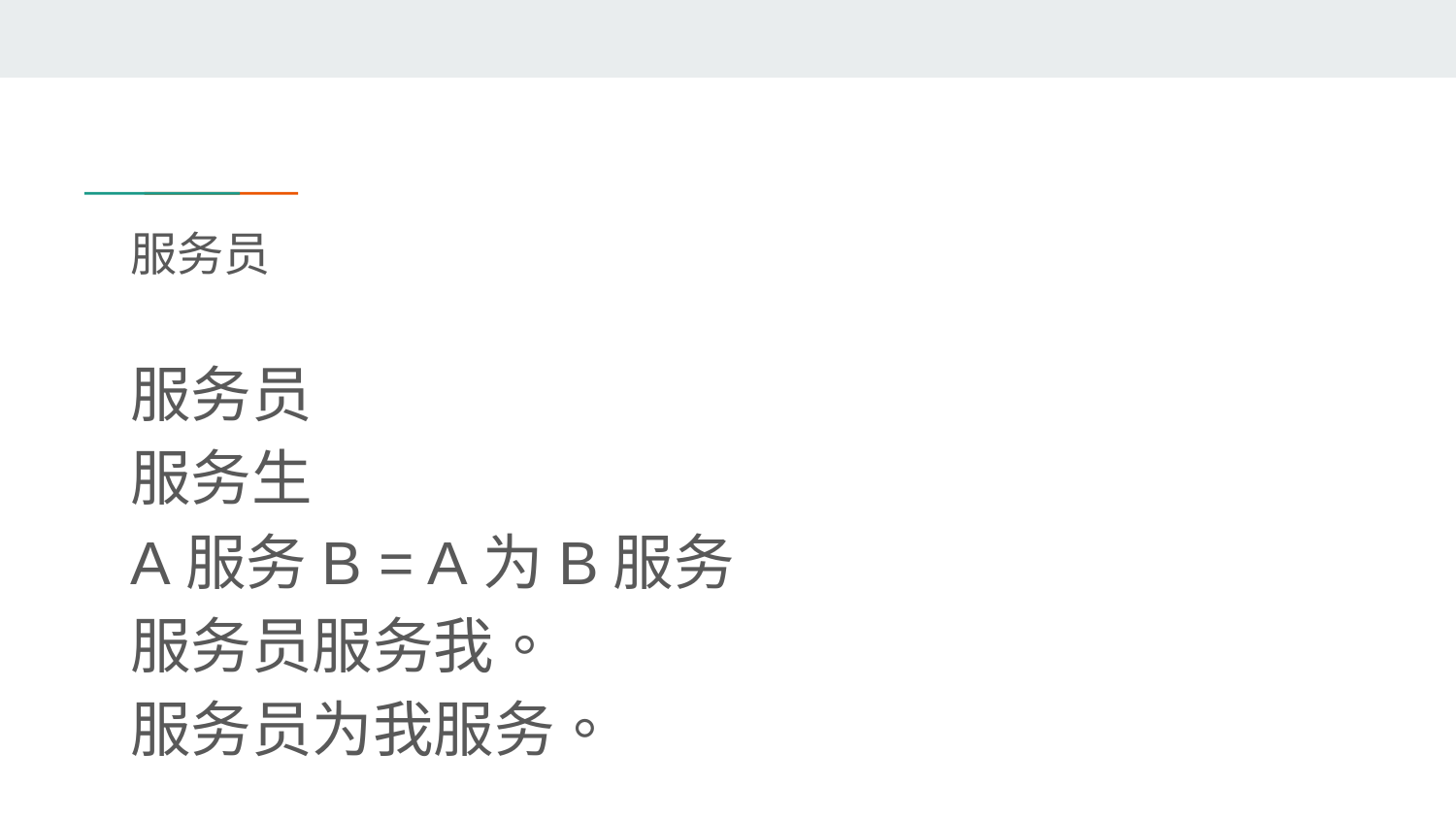

# 服务员
服务员
服务生
A服务B = A为B服务
服务员服务我。
服务员为我服务。